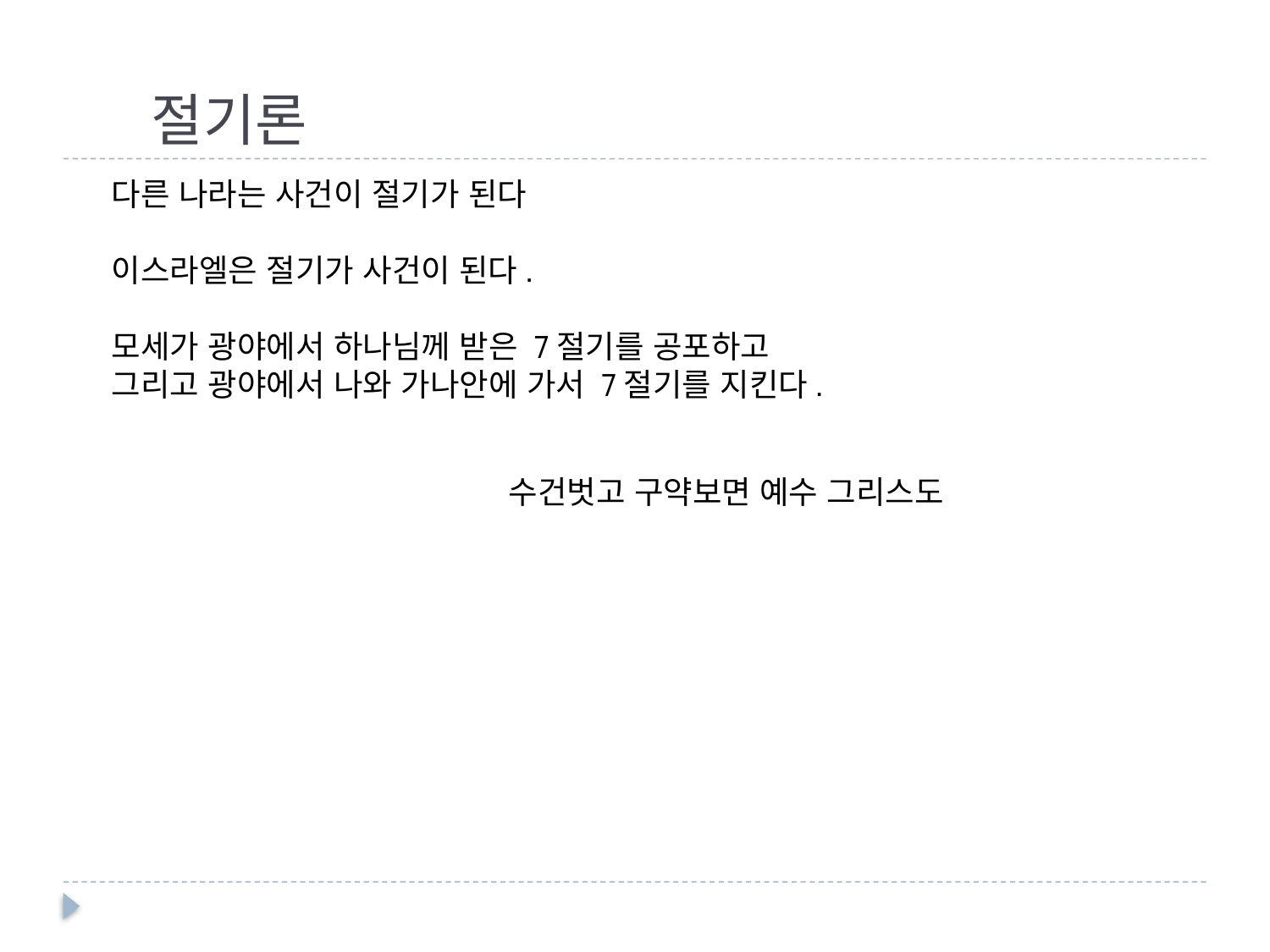

# 절기론
다른 나라는 사건이 절기가 된다

이스라엘은 절기가 사건이 된다.

모세가 광야에서 하나님께 받은 7절기를 공포하고
그리고 광야에서 나와 가나안에 가서 7절기를 지킨다.
수건벗고 구약보면 예수 그리스도